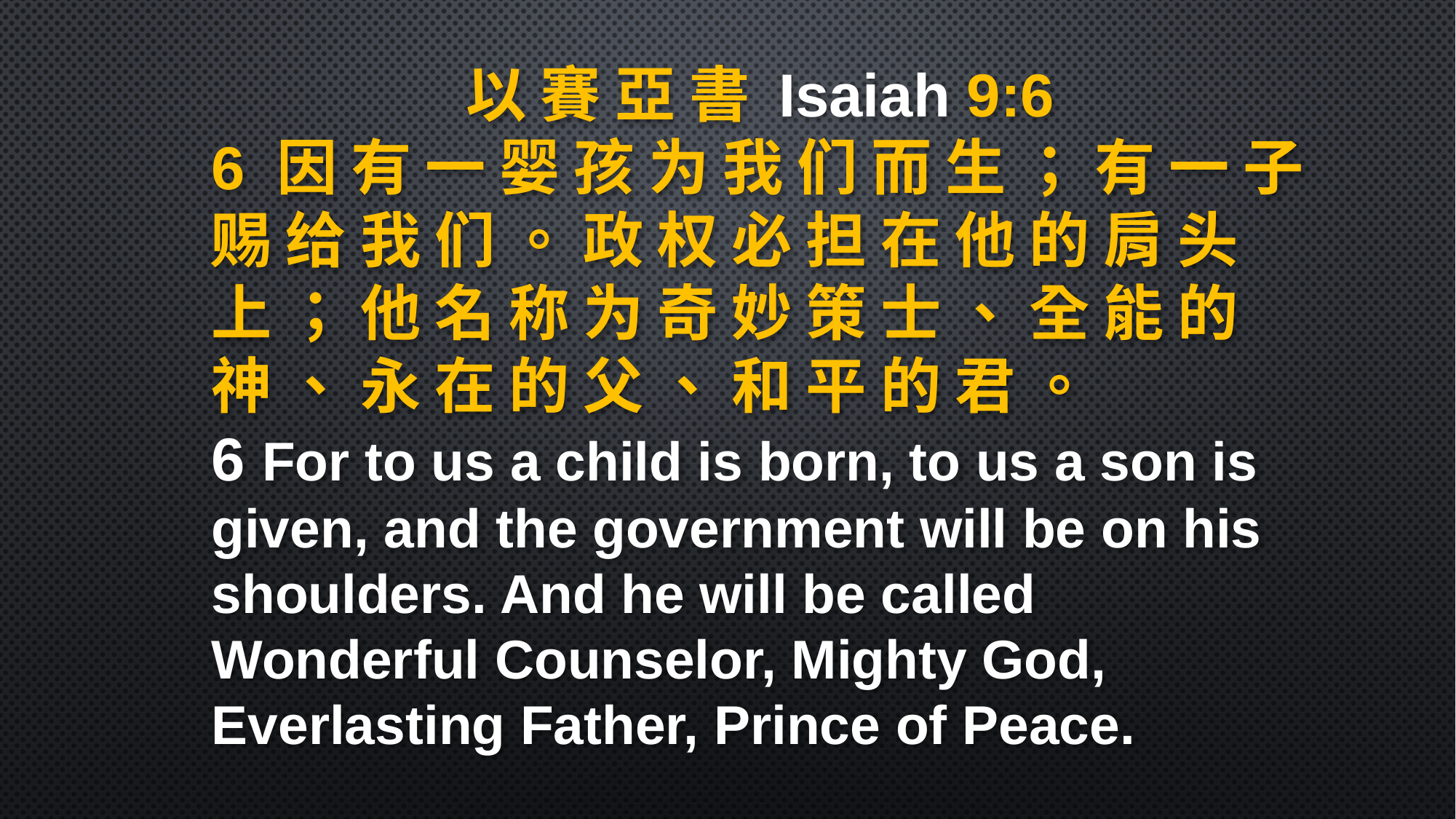

以 賽 亞 書 Isaiah 9:6
6 因 有 一 婴 孩 为 我 们 而 生 ； 有 一 子 赐 给 我 们 。 政 权 必 担 在 他 的 肩 头 上 ； 他 名 称 为 奇 妙 策 士 、 全 能 的 神 、 永 在 的 父 、 和 平 的 君 。
6 For to us a child is born, to us a son is given, and the government will be on his shoulders. And he will be called Wonderful Counselor, Mighty God, Everlasting Father, Prince of Peace.